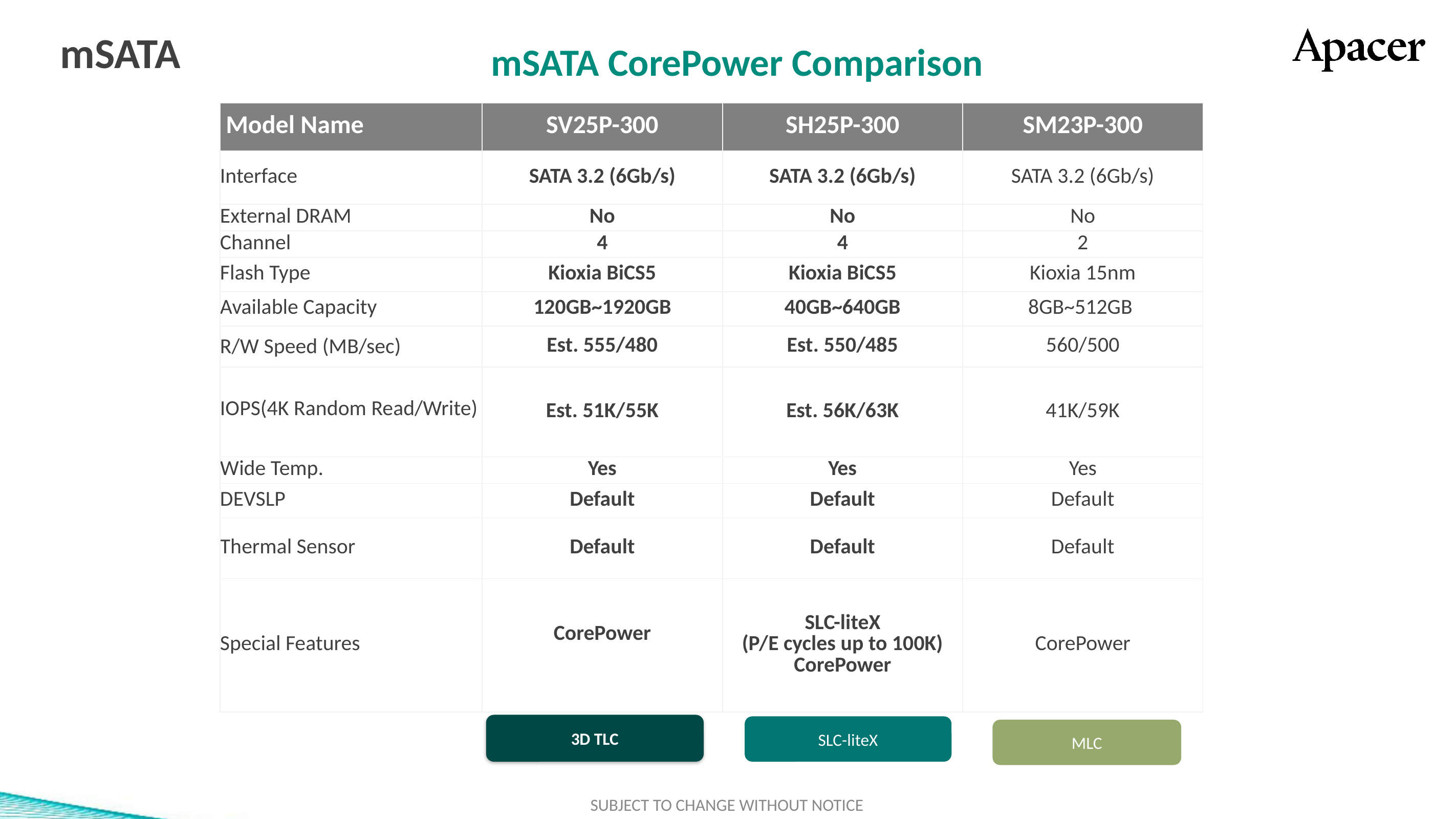

# mSATA
mSATA CorePower Comparison
| Model Name | SV25P-300 | SH25P-300 | SM23P-300 |
| --- | --- | --- | --- |
| Interface | SATA 3.2 (6Gb/s) | SATA 3.2 (6Gb/s) | SATA 3.2 (6Gb/s) |
| External DRAM | No | No | No |
| Channel | 4 | 4 | 2 |
| Flash Type | Kioxia BiCS5 | Kioxia BiCS5 | Kioxia 15nm |
| Available Capacity | 120GB~1920GB | 40GB~640GB | 8GB~512GB |
| R/W Speed (MB/sec) | Est. 555/480 | Est. 550/485 | 560/500 |
| IOPS(4K Random Read/Write) | Est. 51K/55K | Est. 56K/63K | 41K/59K |
| Wide Temp. | Yes | Yes | Yes |
| DEVSLP | Default | Default | Default |
| Thermal Sensor | Default | Default | Default |
| Special Features | CorePower | SLC-liteX (P/E cycles up to 100K) CorePower | CorePower |
標準色
附屬
配色
3D TLC
2D MLC
SLC-lite
SLC
類工

SLC-liteX

3D TLC
SLC-liteX
MLC